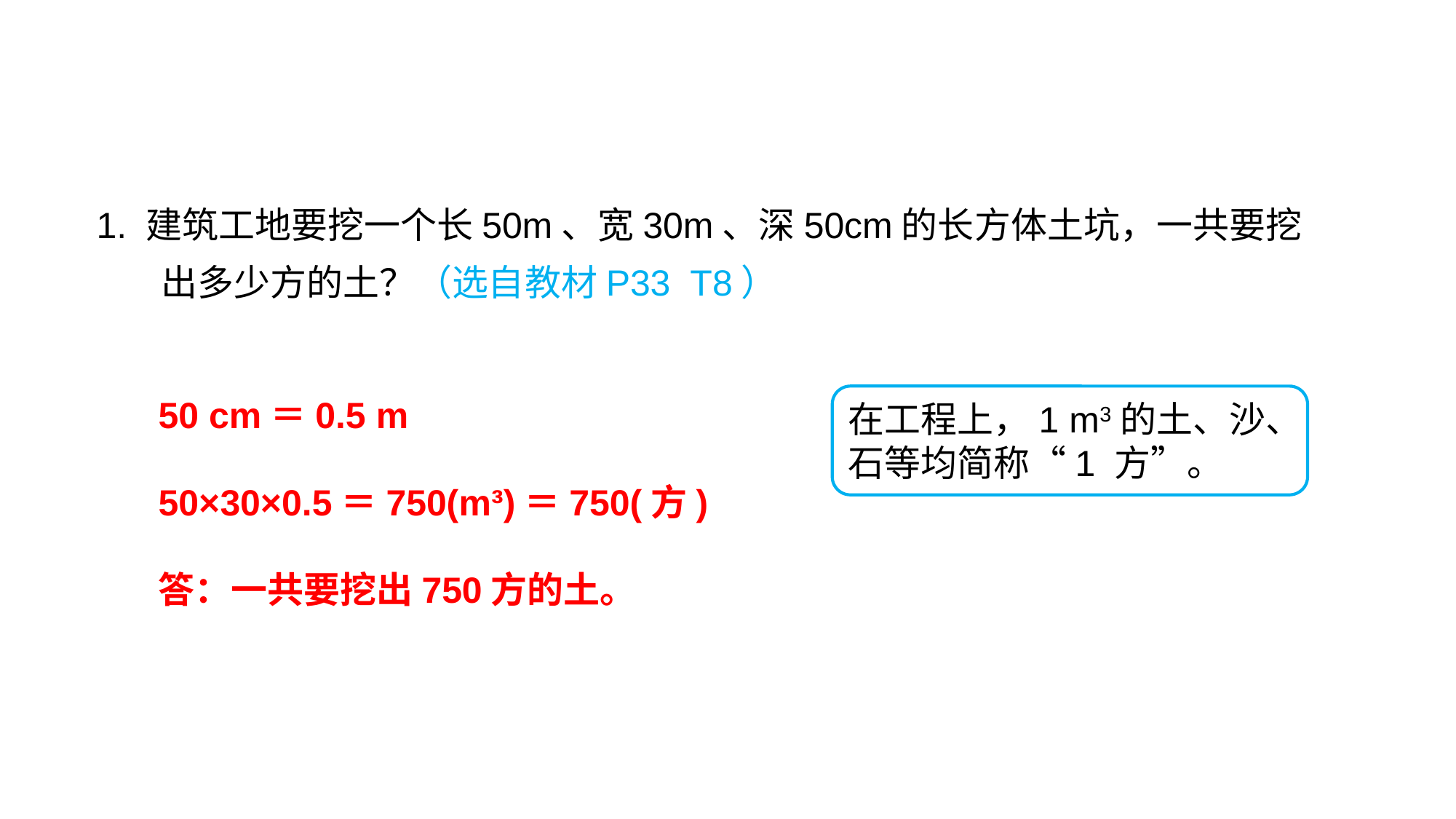

1. 建筑工地要挖一个长50m、宽30m、深50cm的长方体土坑，一共要挖出多少方的土？（选自教材P33  T8）
50 cm＝0.5 m
50×30×0.5＝750(m³)＝750(方)
答：一共要挖出750方的土。
在工程上，1 m3的土、沙、石等均简称“1 方”。